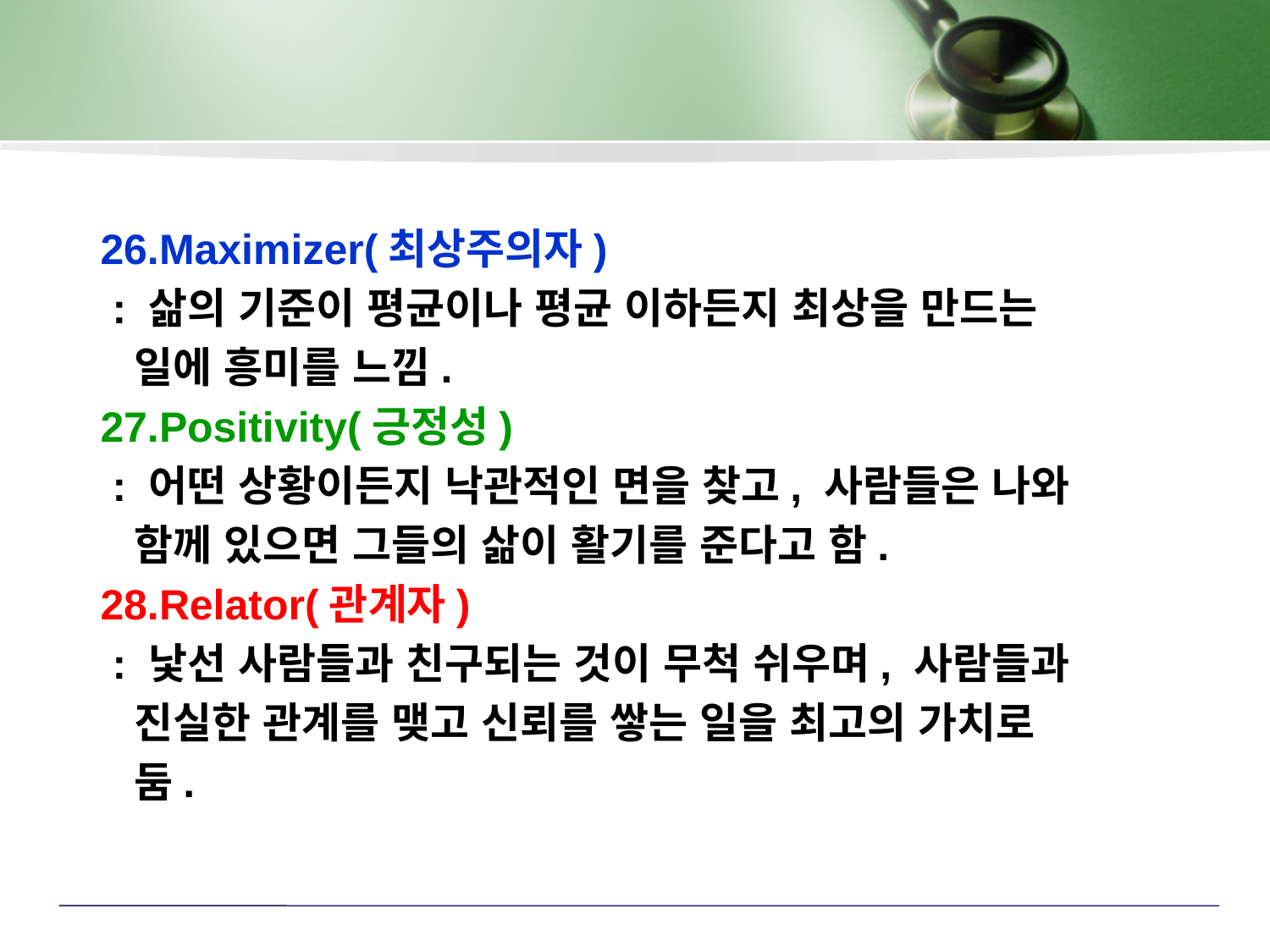

26.Maximizer(최상주의자)
 : 삶의 기준이 평균이나 평균 이하든지 최상을 만드는
  일에 흥미를 느낌.
27.Positivity(긍정성)
 : 어떤 상황이든지 낙관적인 면을 찾고, 사람들은 나와
  함께 있으면 그들의 삶이 활기를 준다고 함.
28.Relator(관계자)
 : 낯선 사람들과 친구되는 것이 무척 쉬우며, 사람들과
  진실한 관계를 맺고 신뢰를 쌓는 일을 최고의 가치로
  둠.